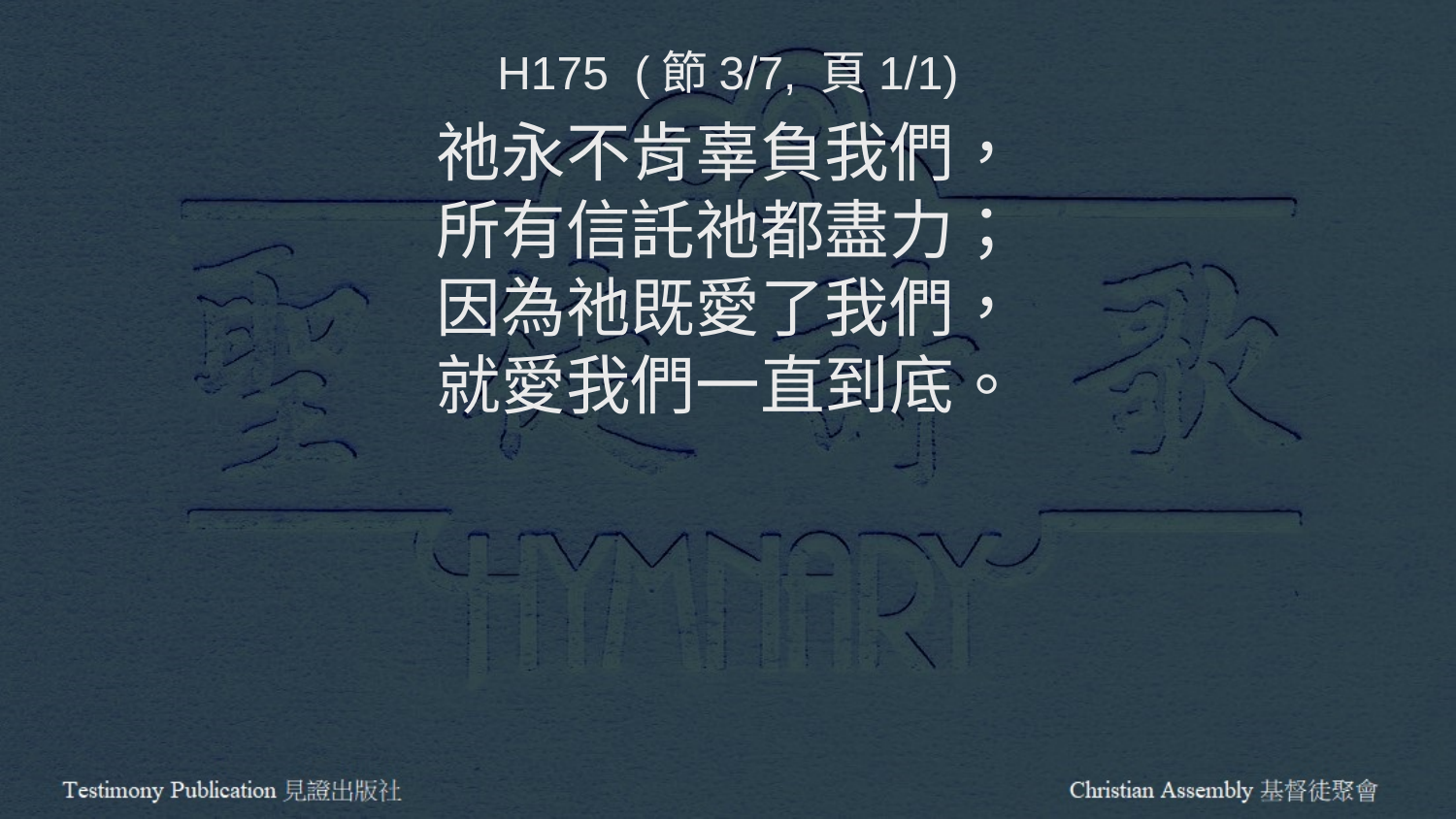

H175  (節3/7, 頁1/1)
祂永不肯辜負我們，
所有信託祂都盡力；
因為祂既愛了我們，
就愛我們一直到底。